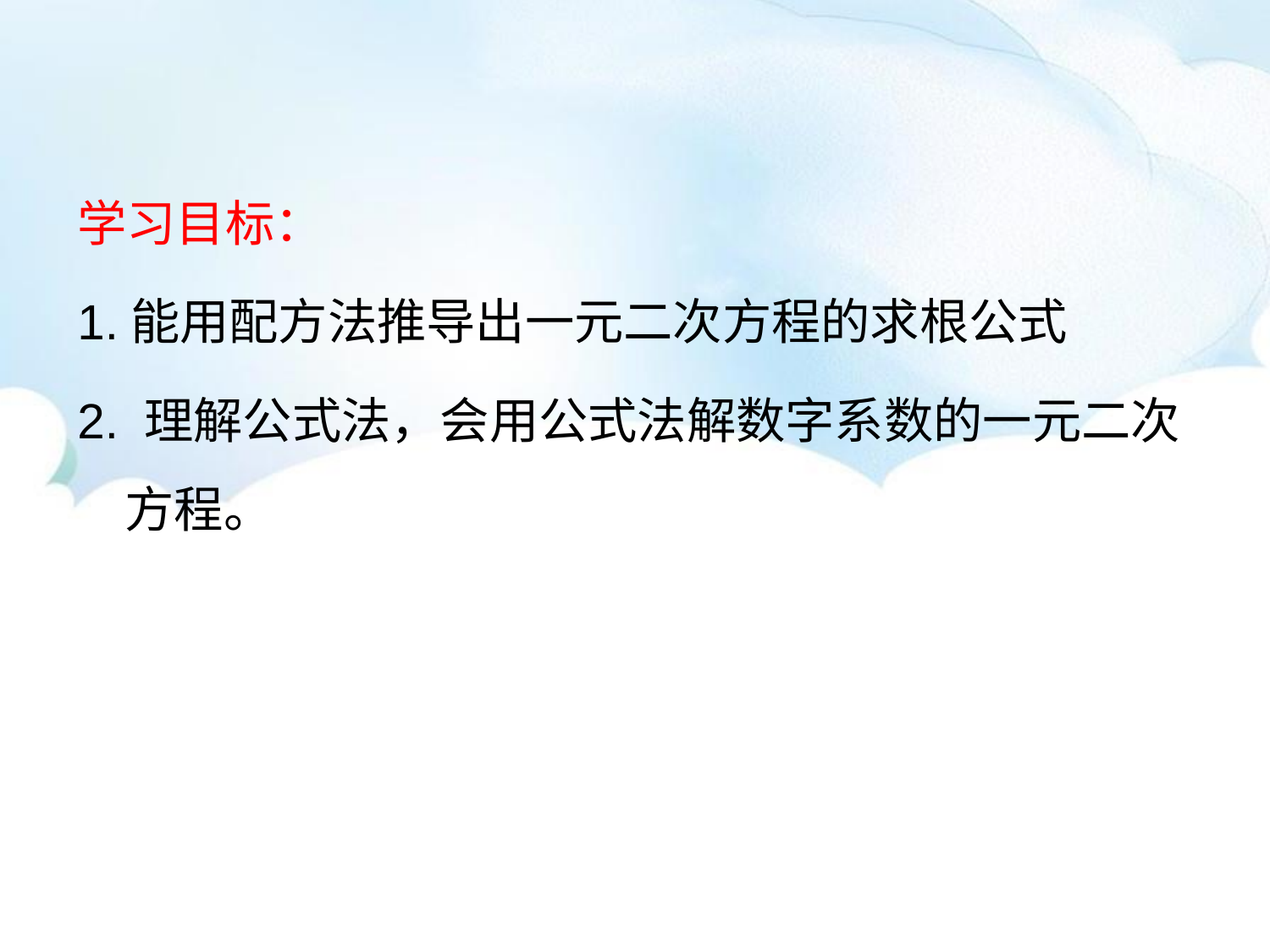

学习目标：
1.能用配方法推导出一元二次方程的求根公式
2. 理解公式法，会用公式法解数字系数的一元二次方程。